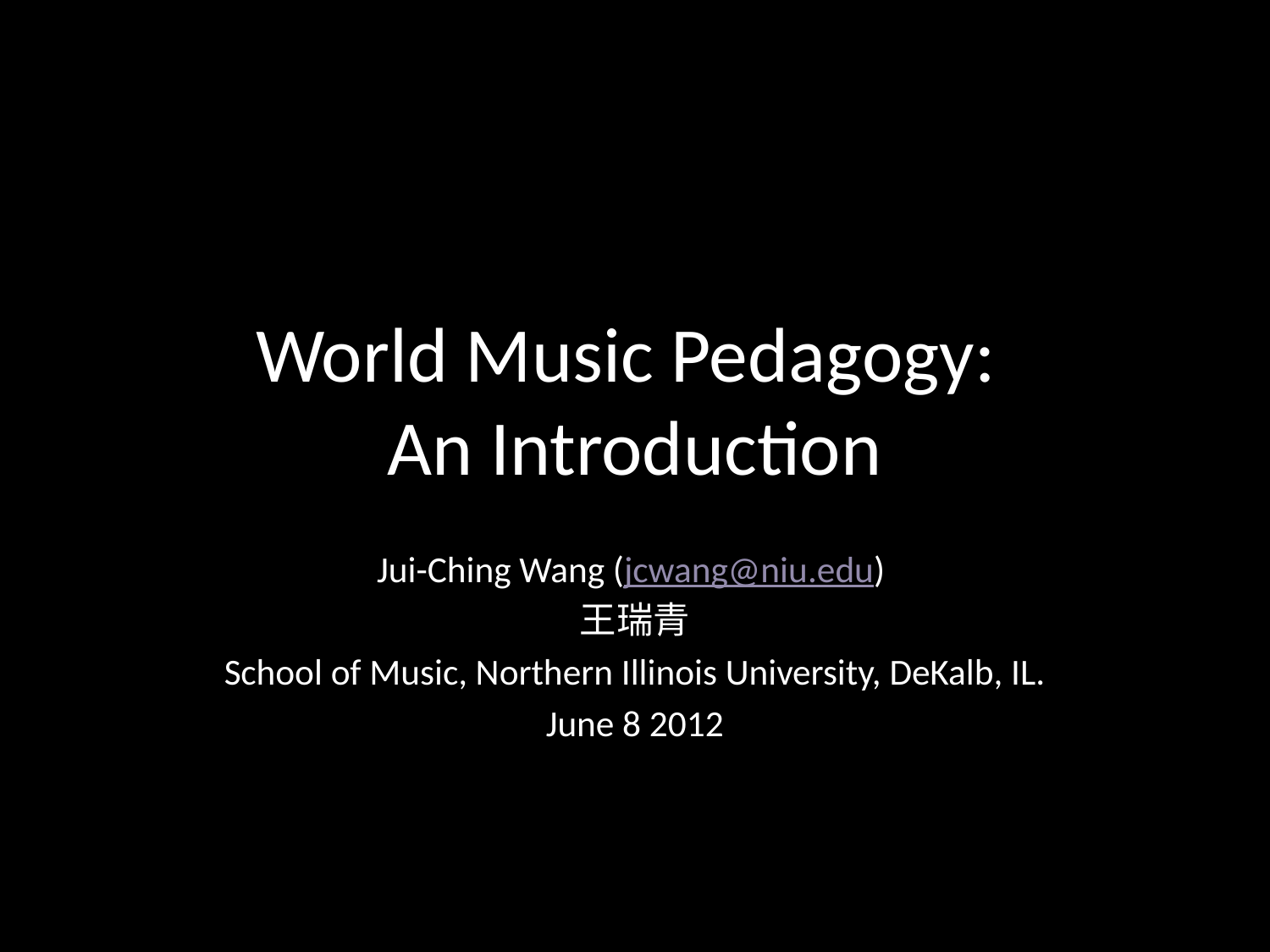

# World Music Pedagogy: An Introduction
Jui-Ching Wang (jcwang@niu.edu)
王瑞青
School of Music, Northern Illinois University, DeKalb, IL.
June 8 2012